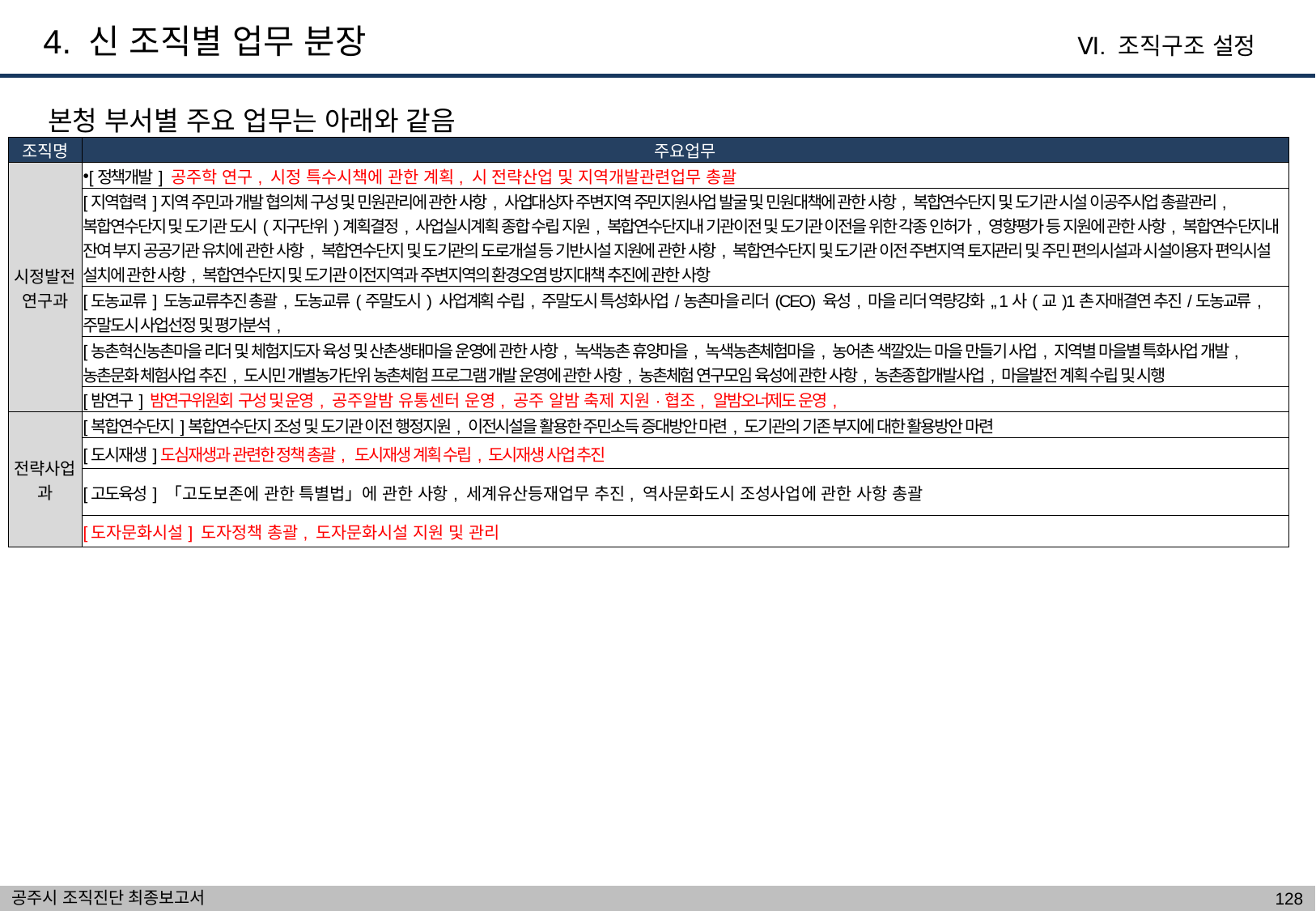

4. 신 조직별 업무 분장
Ⅵ. 조직구조 설정
본청 부서별 주요 업무는 아래와 같음
| 조직명 | 주요업무 |
| --- | --- |
| 시정발전연구과 | [정책개발] 공주학 연구, 시정 특수시책에 관한 계획, 시 전략산업 및 지역개발관련업무 총괄 |
|  | [지역협력]지역 주민과 개발 협의체 구성 및 민원관리에 관한 사항, 사업대상자 주변지역 주민지원사업 발굴 및 민원대책에 관한 사항, 복합연수단지 및 도기관 시설 이공주시업 총괄관리, 복합연수단지 및 도기관 도시(지구단위)계획결정, 사업실시계획 종합 수립 지원, 복합연수단지내 기관이전 및 도기관 이전을 위한 각종 인허가, 영향평가 등 지원에 관한 사항, 복합연수단지내 잔여 부지 공공기관 유치에 관한 사항, 복합연수단지 및 도기관의 도로개설 등 기반시설 지원에 관한 사항, 복합연수단지 및 도기관 이전 주변지역 토지관리 및 주민 편의시설과 시설이용자 편익시설 설치에 관한 사항, 복합연수단지 및 도기관 이전지역과 주변지역의 환경오염 방지대책 추진에 관한 사항 |
|  | [도농교류] 도농교류추진 총괄, 도농교류(주말도시) 사업계획 수립, 주말도시 특성화사업/농촌마을 리더(CEO) 육성, 마을 리더 역량강화,, 1사(교)1촌 자매결연 추진/도농교류, 주말도시 사업선정 및 평가분석, |
|  | [농촌혁신농촌마을 리더 및 체험지도자 육성 및 산촌생태마을 운영에 관한 사항, 녹색농촌 휴양마을, 녹색농촌체험마을, 농어촌 색깔있는 마을 만들기 사업, 지역별 마을별 특화사업 개발, 농촌문화 체험사업 추진, 도시민 개별농가단위 농촌체험 프로그램 개발 운영에 관한 사항, 농촌체험 연구모임 육성에 관한 사항, 농촌종합개발사업, 마을발전 계획 수립 및 시행 |
|  | [밤연구] 밤연구위원회 구성 및 운영, 공주알밤 유통센터 운영, 공주 알밤 축제 지원·협조, 알밤오너제도 운영, |
| 전략사업과 | [복합연수단지]복합연수단지 조성 및 도기관 이전 행정지원, 이전시설을 활용한 주민소득 증대방안 마련, 도기관의 기존 부지에 대한 활용방안 마련 |
|  | [도시재생]도심재생과 관련한 정책 총괄, 도시재생 계획 수립, 도시재생 사업 추진 |
|  | [고도육성] 「고도보존에 관한 특별법」에 관한 사항, 세계유산등재업무 추진, 역사문화도시 조성사업에 관한 사항 총괄 |
|  | [도자문화시설] 도자정책 총괄, 도자문화시설 지원 및 관리 |